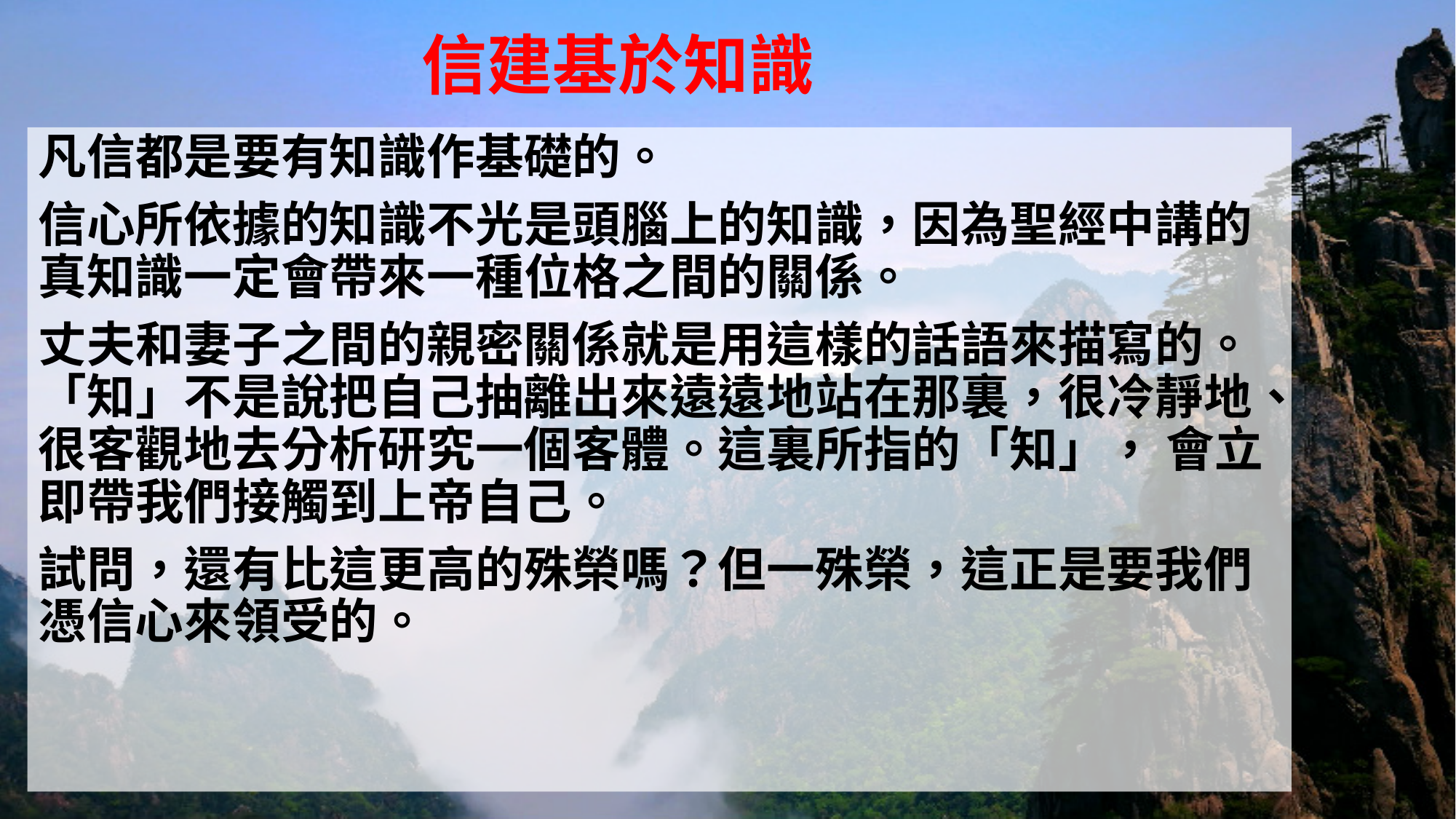

# 信建基於知識
凡信都是要有知識作基礎的。
信心所依據的知識不光是頭腦上的知識，因為聖經中講的真知識一定會帶來一種位格之間的關係。
丈夫和妻子之間的親密關係就是用這樣的話語來描寫的。「知」不是說把自己抽離出來遠遠地站在那裏，很冷靜地、很客觀地去分析研究一個客體。這裏所指的「知」， 會立即帶我們接觸到上帝自己。
試問，還有比這更高的殊榮嗎？但一殊榮，這正是要我們憑信心來領受的。